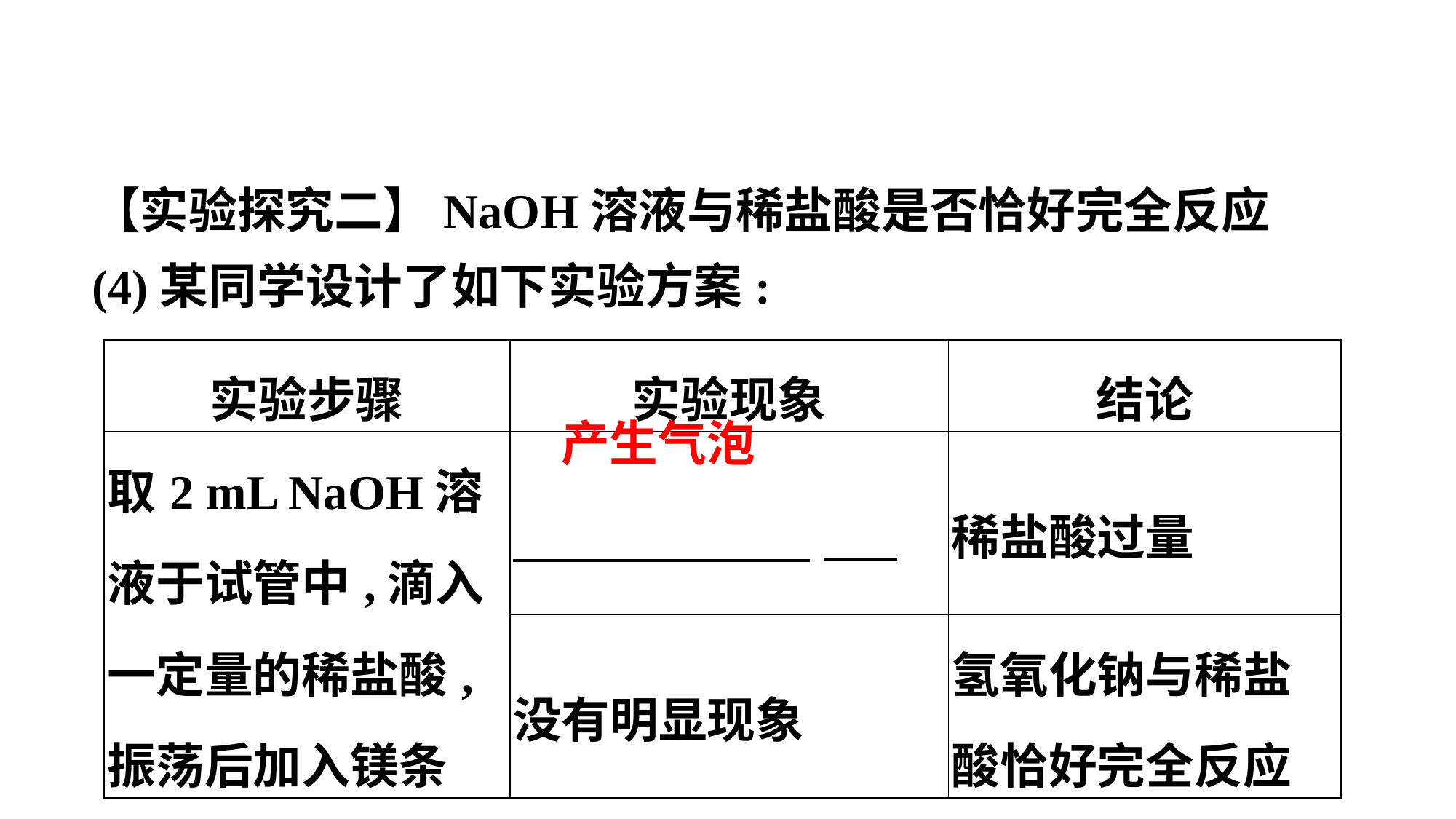

【实验探究二】NaOH溶液与稀盐酸是否恰好完全反应
(4)某同学设计了如下实验方案:
| 实验步骤 | 实验现象 | 结论 |
| --- | --- | --- |
| 取2 mL NaOH溶液于试管中,滴入一定量的稀盐酸,振荡后加入镁条 | \_\_\_ | 稀盐酸过量 |
|  | 没有明显现象 | 氢氧化钠与稀盐酸恰好完全反应 |
产生气泡